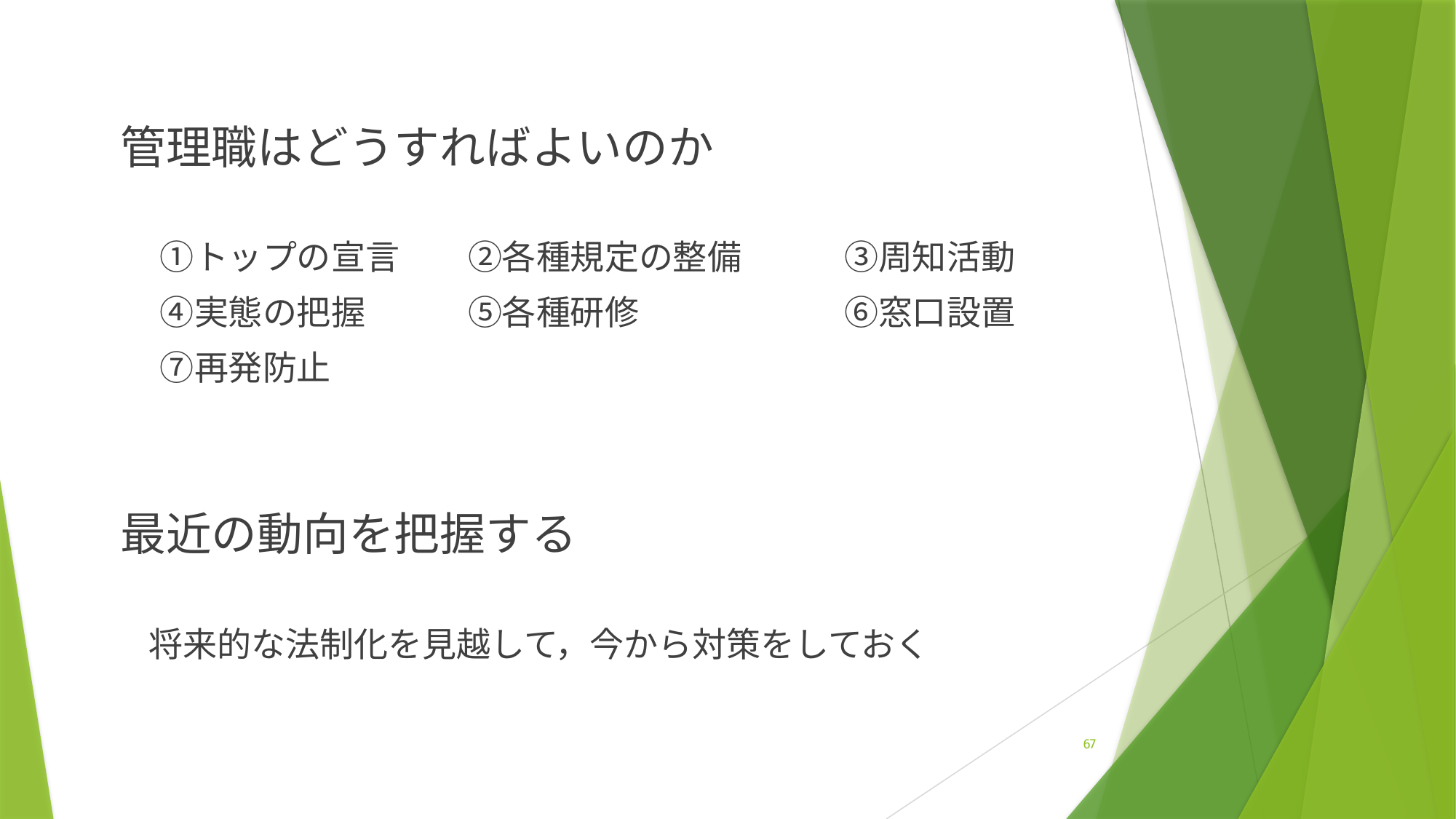

管理職はどうすればよいのか

　　①トップの宣言　　②各種規定の整備　　　③周知活動
　　④実態の把握　　　⑤各種研修　　　　　　⑥窓口設置
　　⑦再発防止

　最近の動向を把握する

　　将来的な法制化を見越して，今から対策をしておく

67